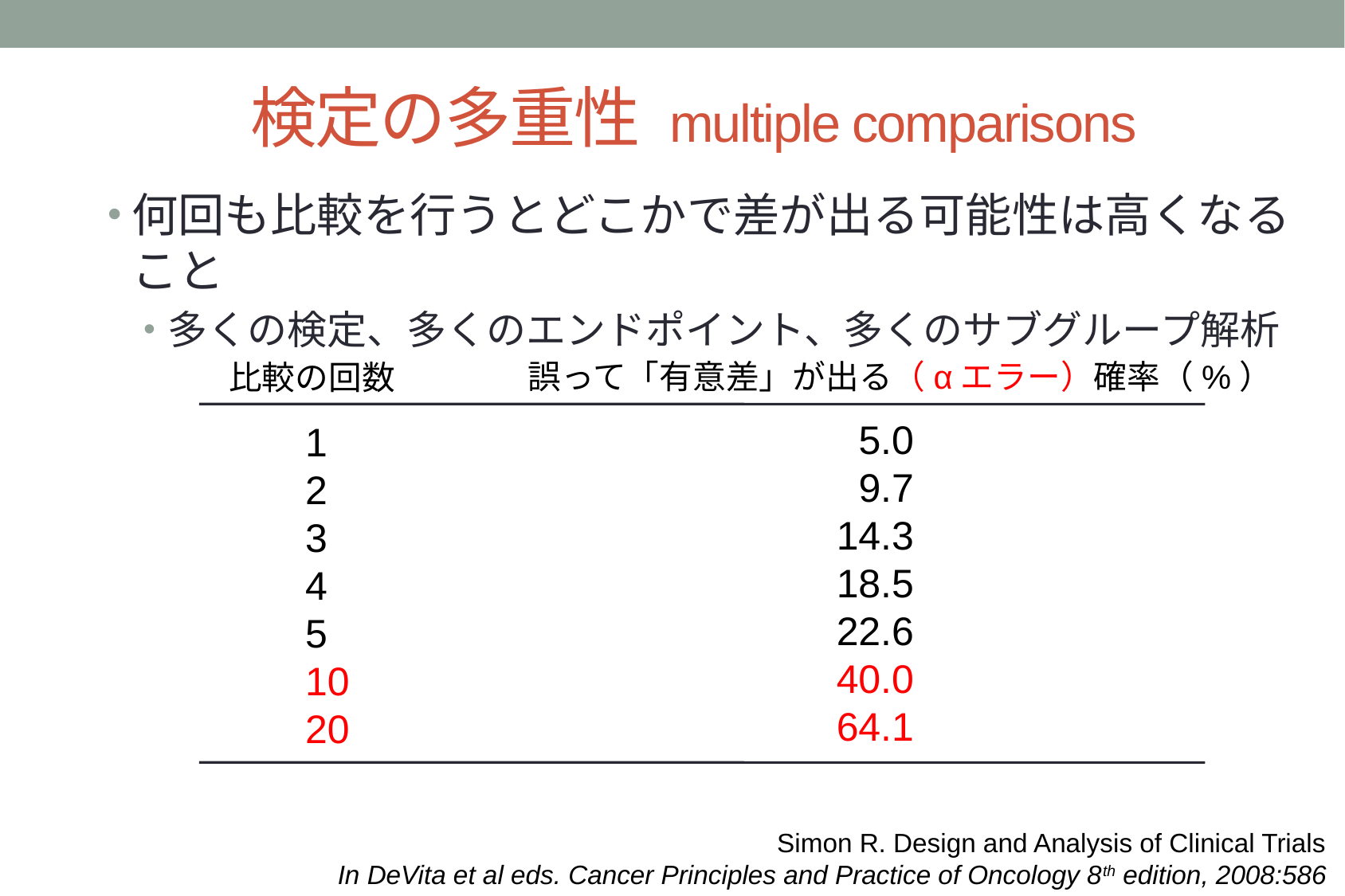

# 検定の多重性 multiple comparisons

何回も比較を行うとどこかで差が出る可能性は高くなること
多くの検定、多くのエンドポイント、多くのサブグループ解析
誤って「有意差」が出る（αエラー）確率（%）
比較の回数

5.0
9.7
14.3
18.5
22.6
40.0
64.1
1
2
3
4
5
10
20

Simon R. Design and Analysis of Clinical Trials
In DeVita et al eds. Cancer Principles and Practice of Oncology 8th edition, 2008:586